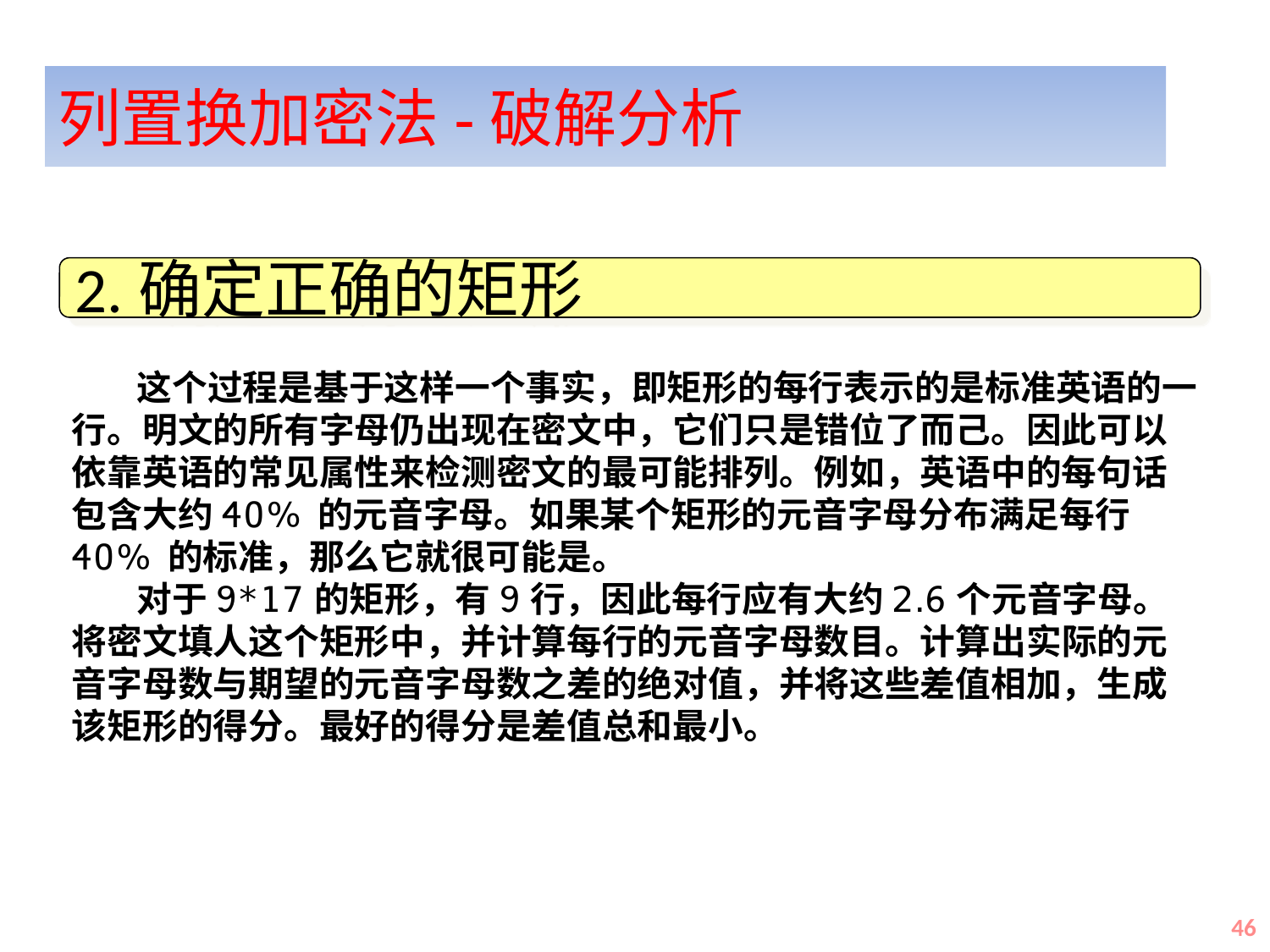

列置换加密法-破解分析
2.确定正确的矩形
       这个过程是基于这样一个事实，即矩形的每行表示的是标准英语的一行。明文的所有字母仍出现在密文中，它们只是错位了而己。因此可以依靠英语的常见属性来检测密文的最可能排列。例如，英语中的每句话包含大约40%的元音字母。如果某个矩形的元音字母分布满足每行40%的标准，那么它就很可能是。
       对于9*17的矩形，有9行，因此每行应有大约2.6个元音字母。将密文填人这个矩形中，并计算每行的元音字母数目。计算出实际的元音字母数与期望的元音字母数之差的绝对值，并将这些差值相加，生成该矩形的得分。最好的得分是差值总和最小。
46